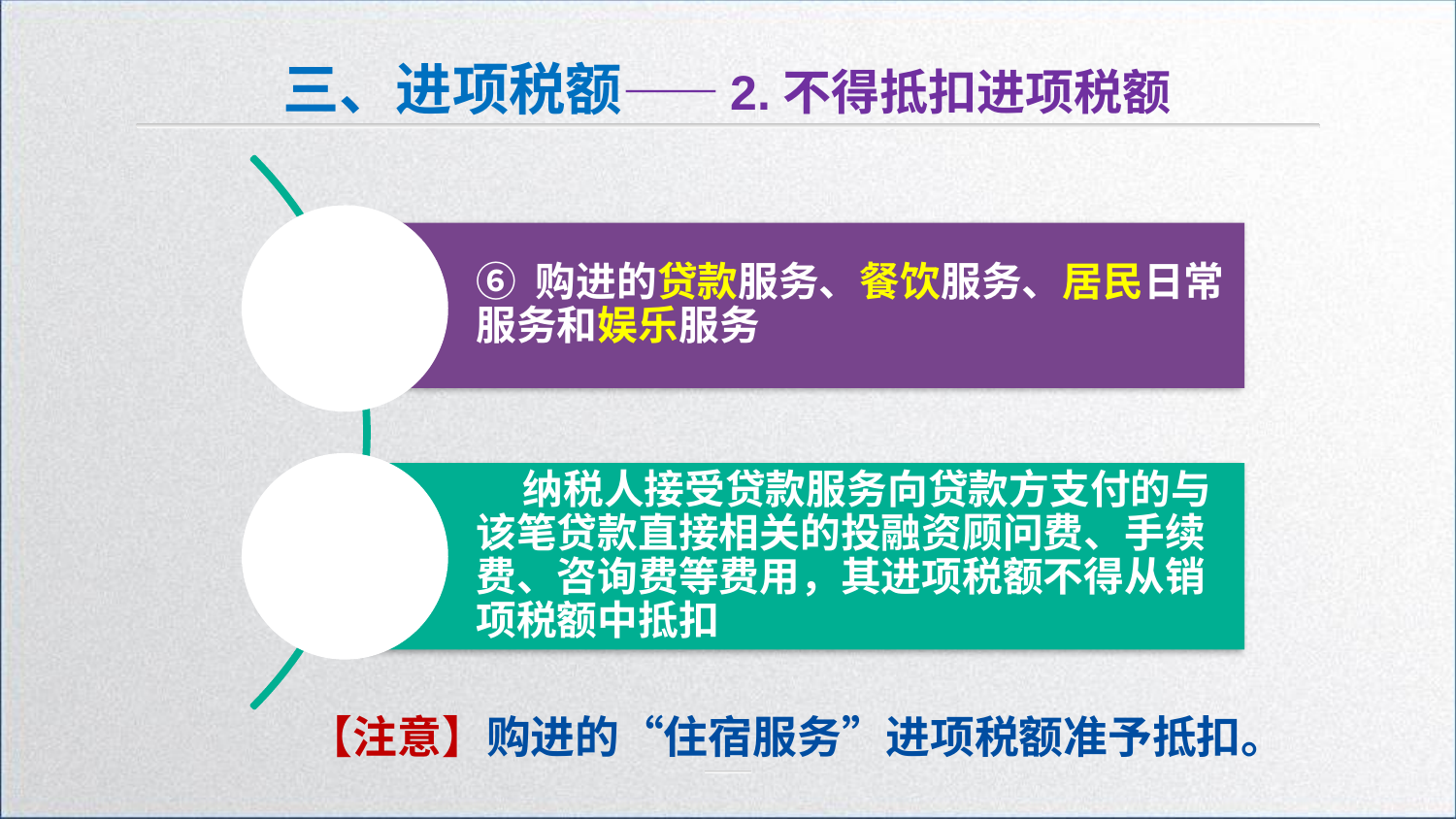

三、进项税额——2.不得抵扣进项税额
⑥ 购进的贷款服务、餐饮服务、居民日常服务和娱乐服务
    纳税人接受贷款服务向贷款方支付的与该笔贷款直接相关的投融资顾问费、手续费、咨询费等费用，其进项税额不得从销项税额中抵扣
【注意】购进的“住宿服务”进项税额准予抵扣。